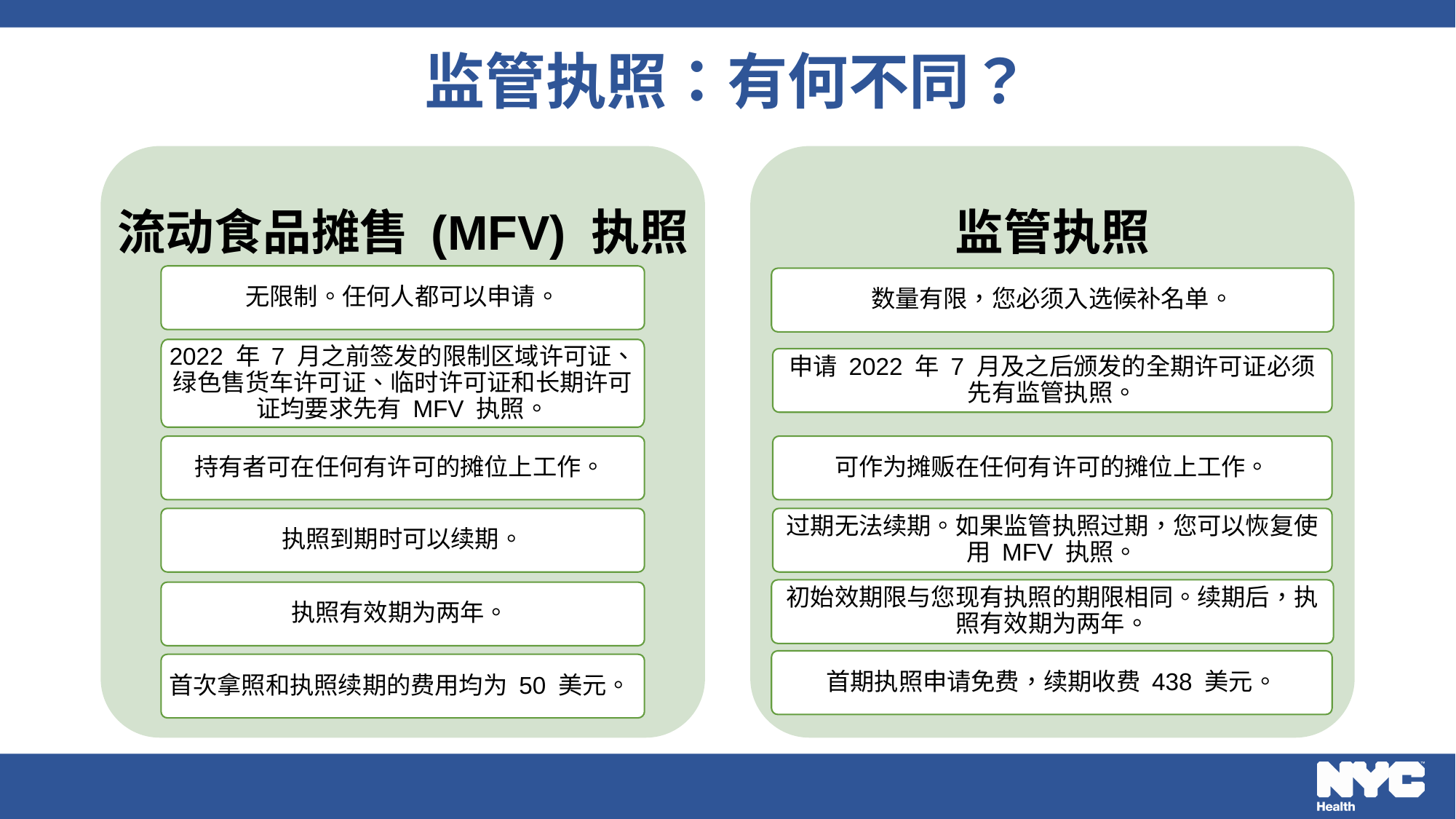

# 监管执照：有何不同？
流动食品摊售 (MFV) 执照
监管执照
无限制。任何人都可以申请。
数量有限，您必须入选候补名单。
2022 年 7 月之前签发的限制区域许可证、绿色售货车许可证、临时许可证和长期许可证均要求先有 MFV 执照。
申请 2022 年 7 月及之后颁发的全期许可证必须先有监管执照。
持有者可在任何有许可的摊位上工作。
可作为摊贩在任何有许可的摊位上工作。
执照到期时可以续期。
过期无法续期。如果监管执照过期，您可以恢复使用 MFV 执照。
初始效期限与您现有执照的期限相同。续期后，执照有效期为两年。
执照有效期为两年。
首期执照申请免费，续期收费 438 美元。
首次拿照和执照续期的费用均为 50 美元。